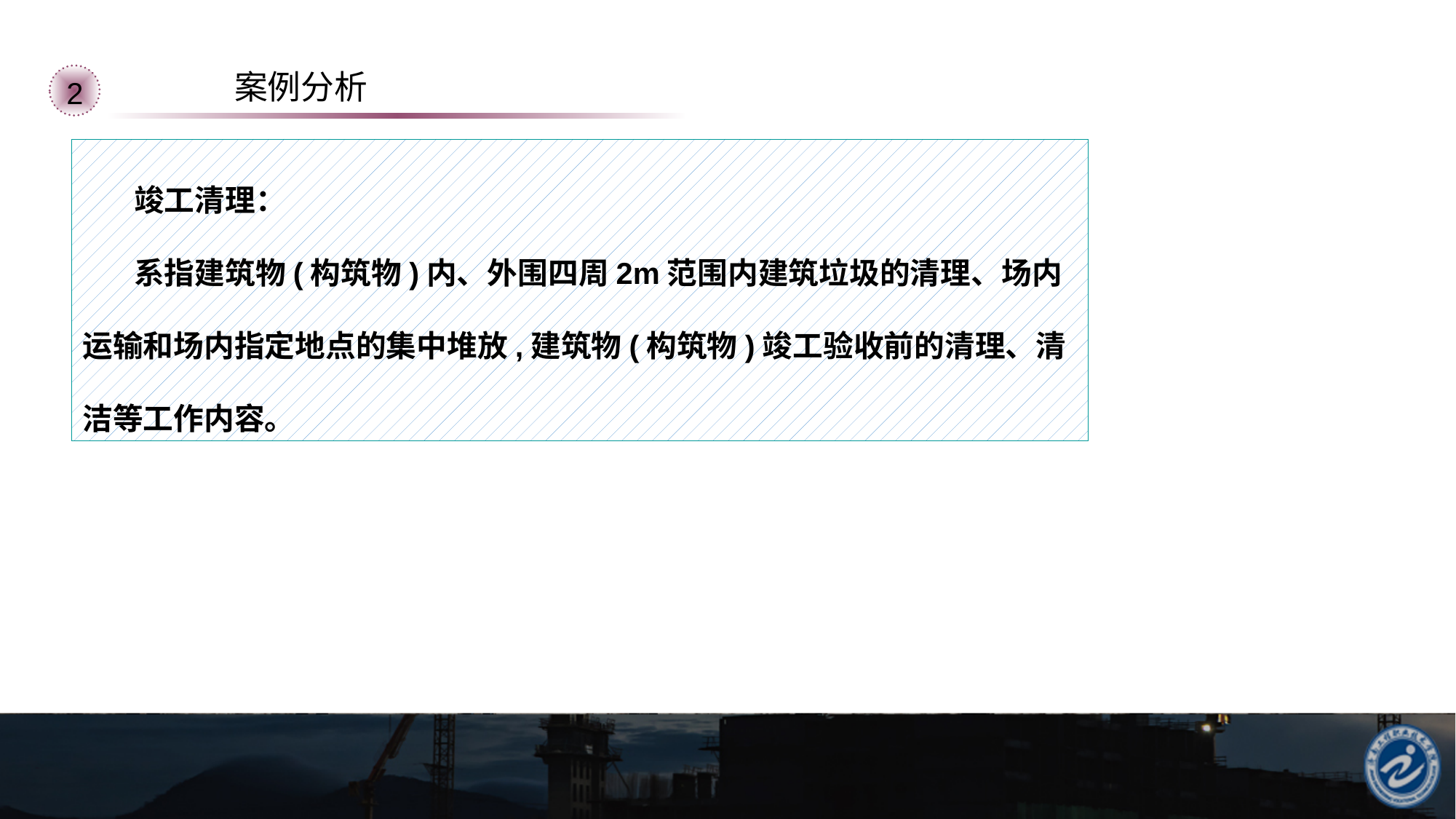

案例分析

2

竣工清理：
系指建筑物(构筑物)内、外围四周2m范围内建筑垃圾的清理、场内运输和场内指定地点的集中堆放,建筑物(构筑物)竣工验收前的清理、清洁等工作内容。